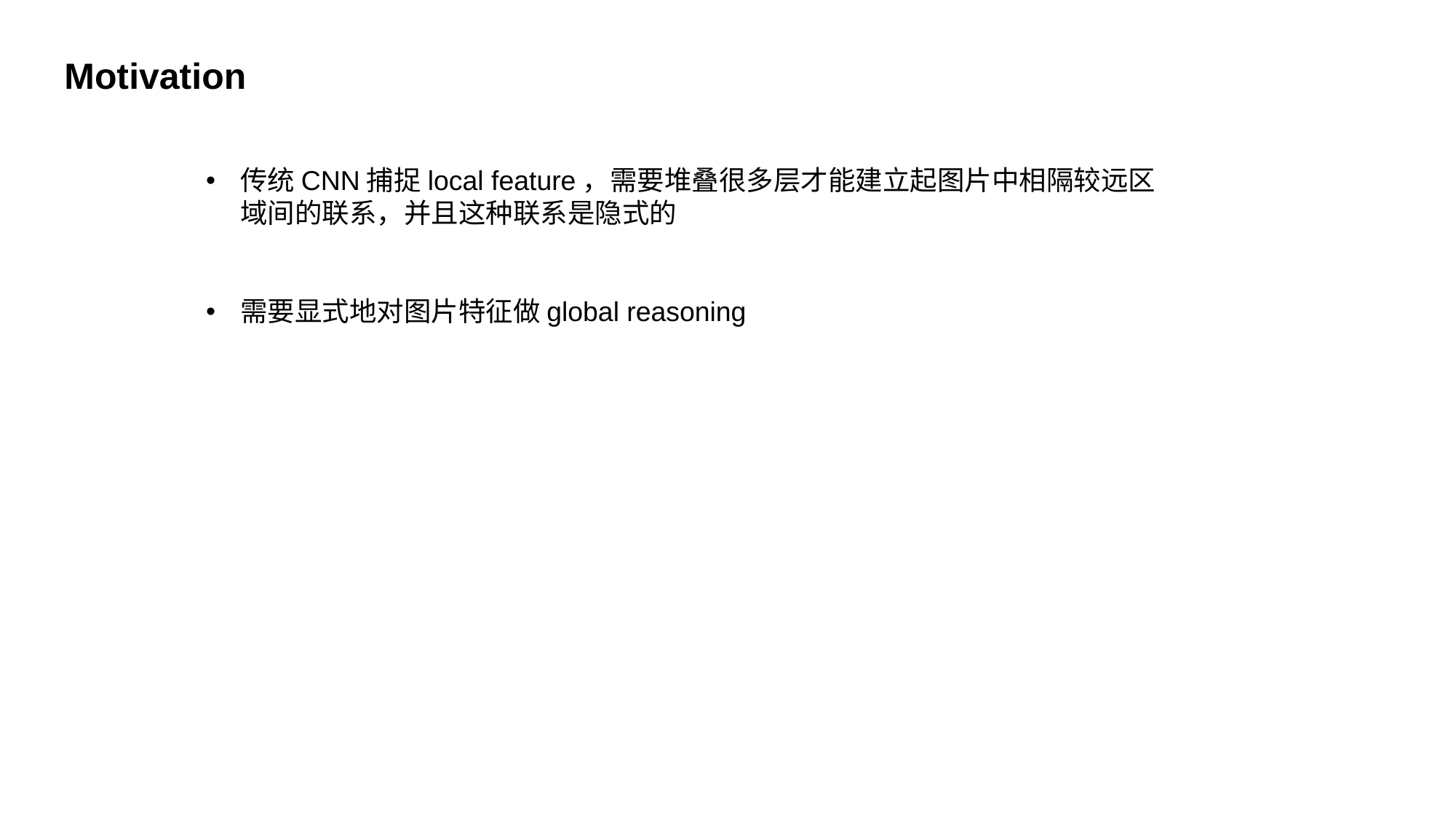

Motivation
传统CNN捕捉local feature，需要堆叠很多层才能建立起图片中相隔较远区域间的联系，并且这种联系是隐式的

需要显式地对图片特征做global reasoning